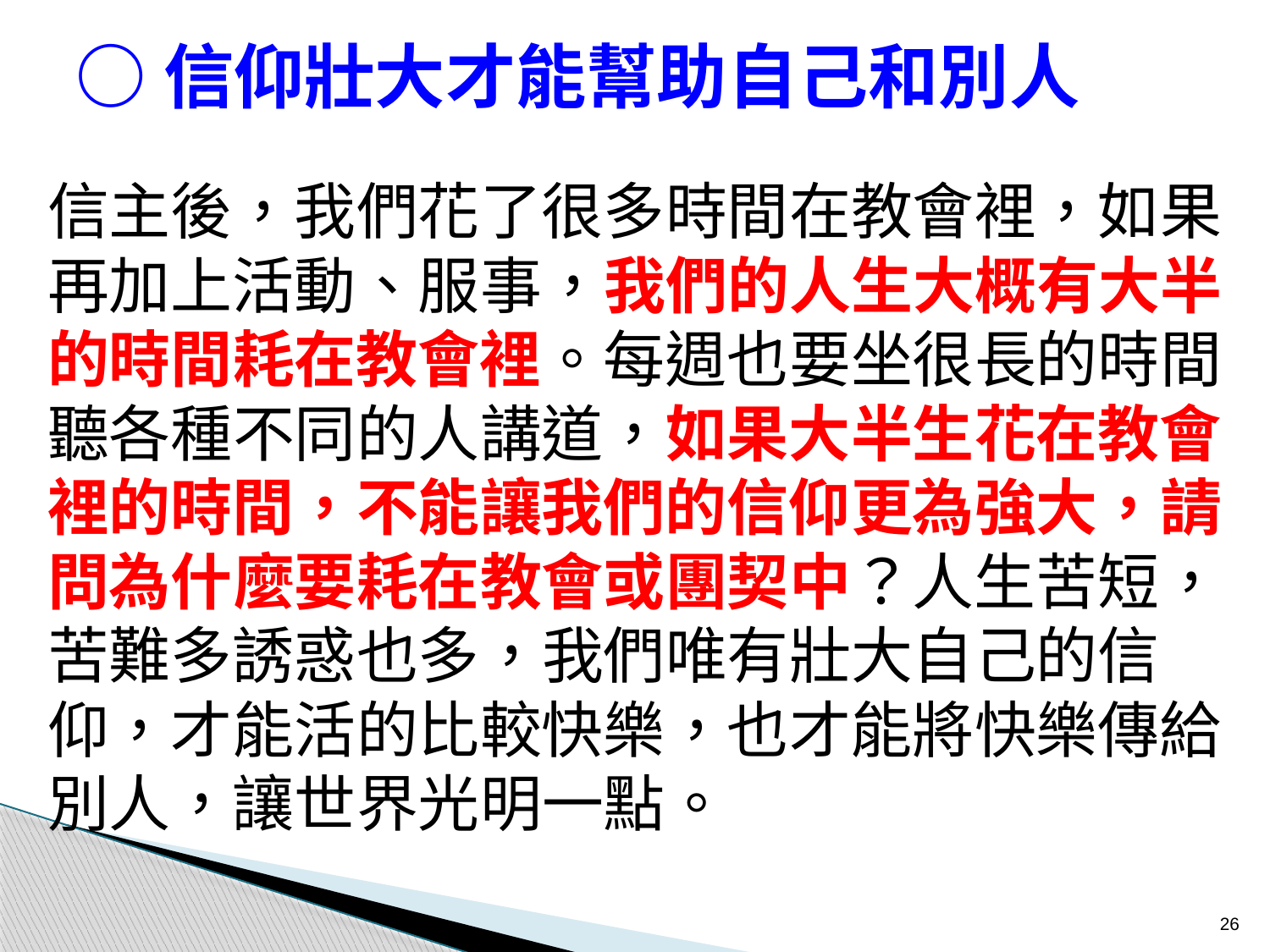

○信仰壯大才能幫助自己和別人
信主後，我們花了很多時間在教會裡，如果再加上活動、服事，我們的人生大概有大半的時間耗在教會裡。每週也要坐很長的時間聽各種不同的人講道，如果大半生花在教會裡的時間，不能讓我們的信仰更為強大，請問為什麼要耗在教會或團契中？人生苦短，苦難多誘惑也多，我們唯有壯大自己的信仰，才能活的比較快樂，也才能將快樂傳給別人，讓世界光明一點。
26